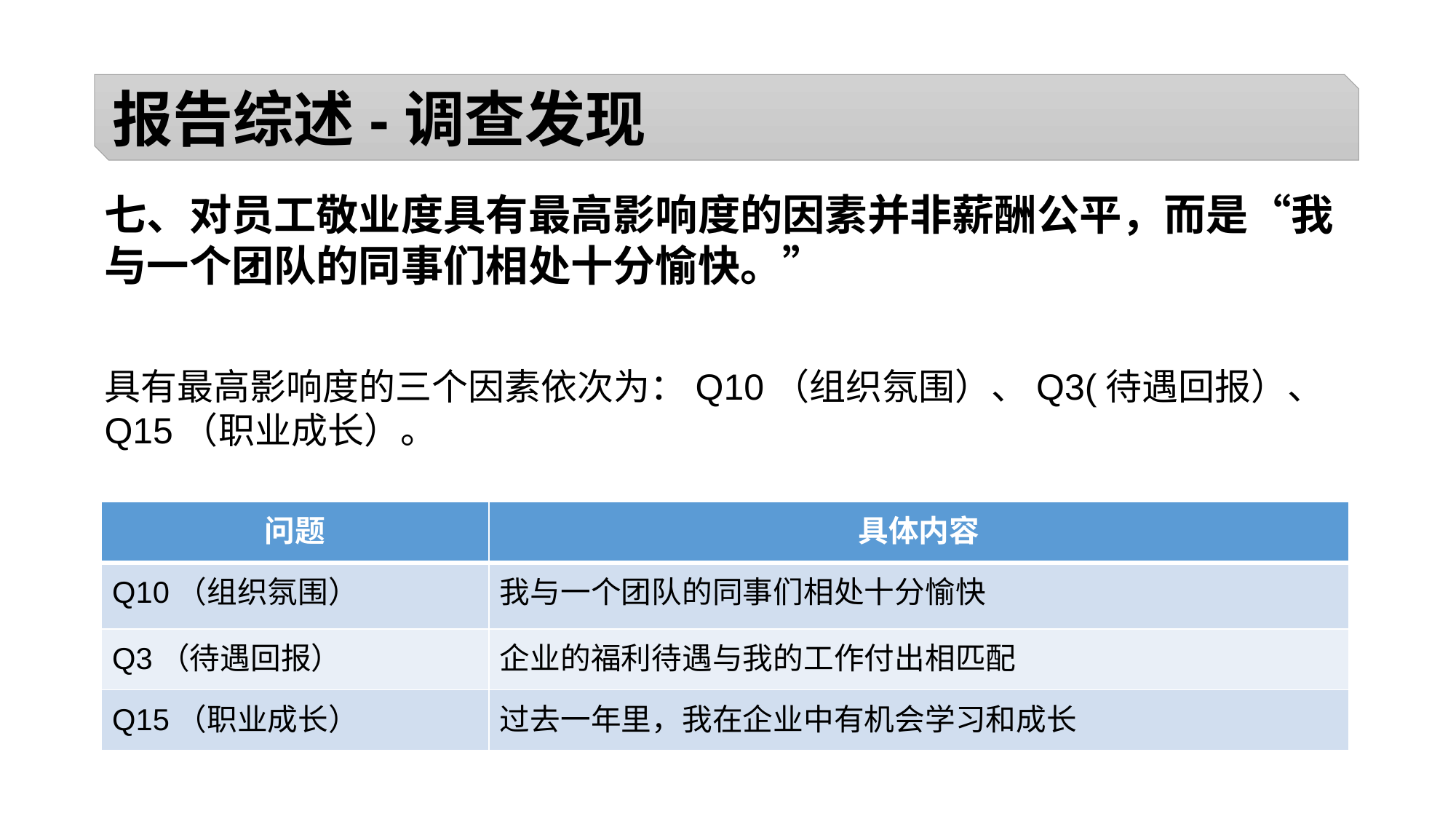

#
报告综述-调查发现
七、对员工敬业度具有最高影响度的因素并非薪酬公平，而是“我与一个团队的同事们相处十分愉快。”

具有最高影响度的三个因素依次为：Q10（组织氛围）、Q3(待遇回报）、Q15（职业成长）。

| 问题 | 具体内容 |
| --- | --- |
| Q10（组织氛围） | 我与一个团队的同事们相处十分愉快 |
| Q3（待遇回报） | 企业的福利待遇与我的工作付出相匹配 |
| Q15（职业成长） | 过去一年里，我在企业中有机会学习和成长 |